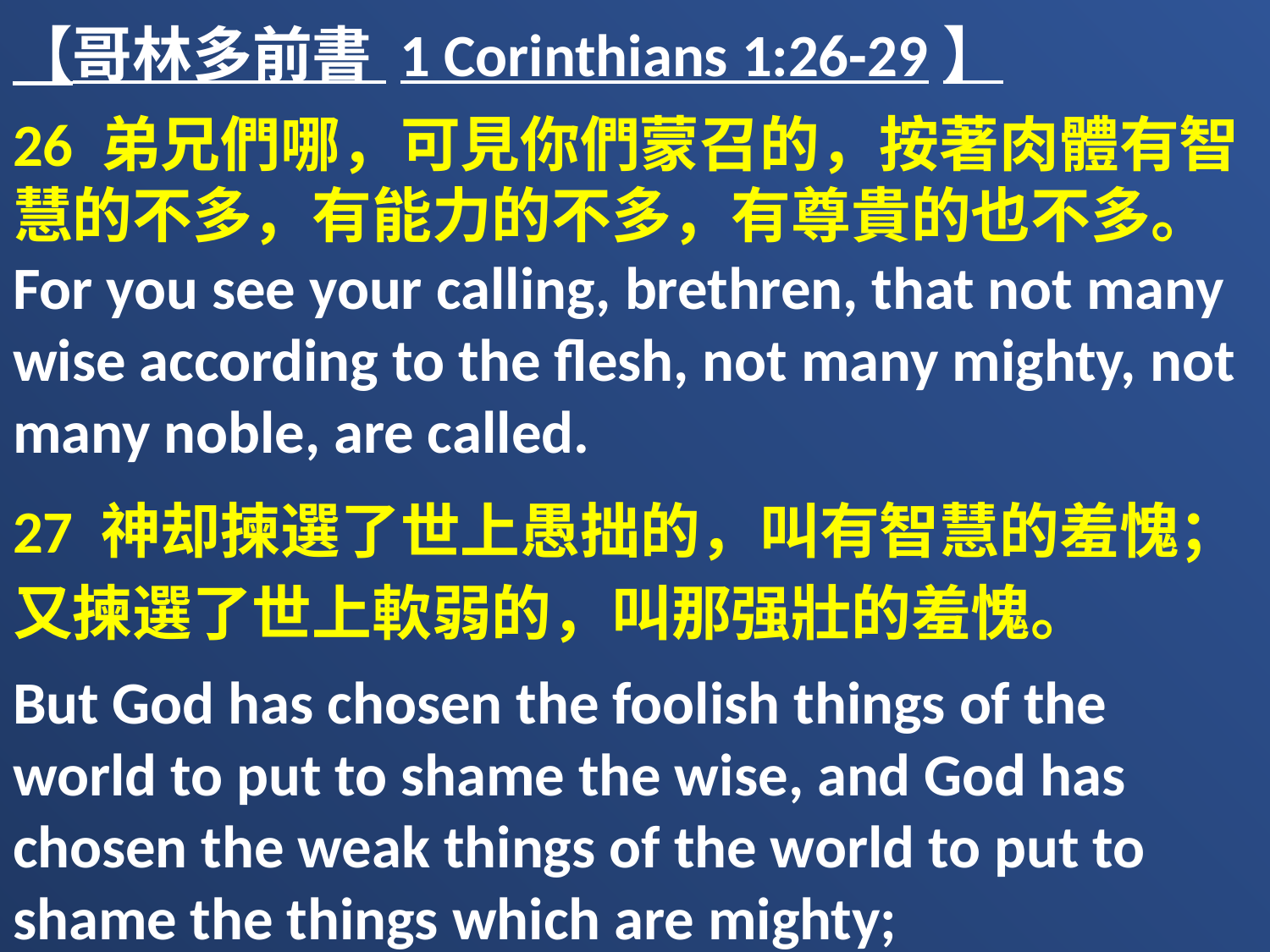

【哥林多前書 1 Corinthians 1:26-29】
26 弟兄們哪，可見你們蒙召的，按著肉體有智慧的不多，有能力的不多，有尊貴的也不多。 For you see your calling, brethren, that not many wise according to the flesh, not many mighty, not many noble, are called.
27 神却揀選了世上愚拙的，叫有智慧的羞愧；又揀選了世上軟弱的，叫那强壯的羞愧。
But God has chosen the foolish things of the world to put to shame the wise, and God has chosen the weak things of the world to put to shame the things which are mighty;
28 神也揀選了世上卑賤的，被人厭惡的，以及那無有的，爲要廢掉那有的，
and the base things of the world and the things which are despised God has chosen, and the things which are not, to bring to nothing the things that are,
29 使一切有血氣的，在　神面前一個也不能自誇。
that no flesh should glory in His presence.